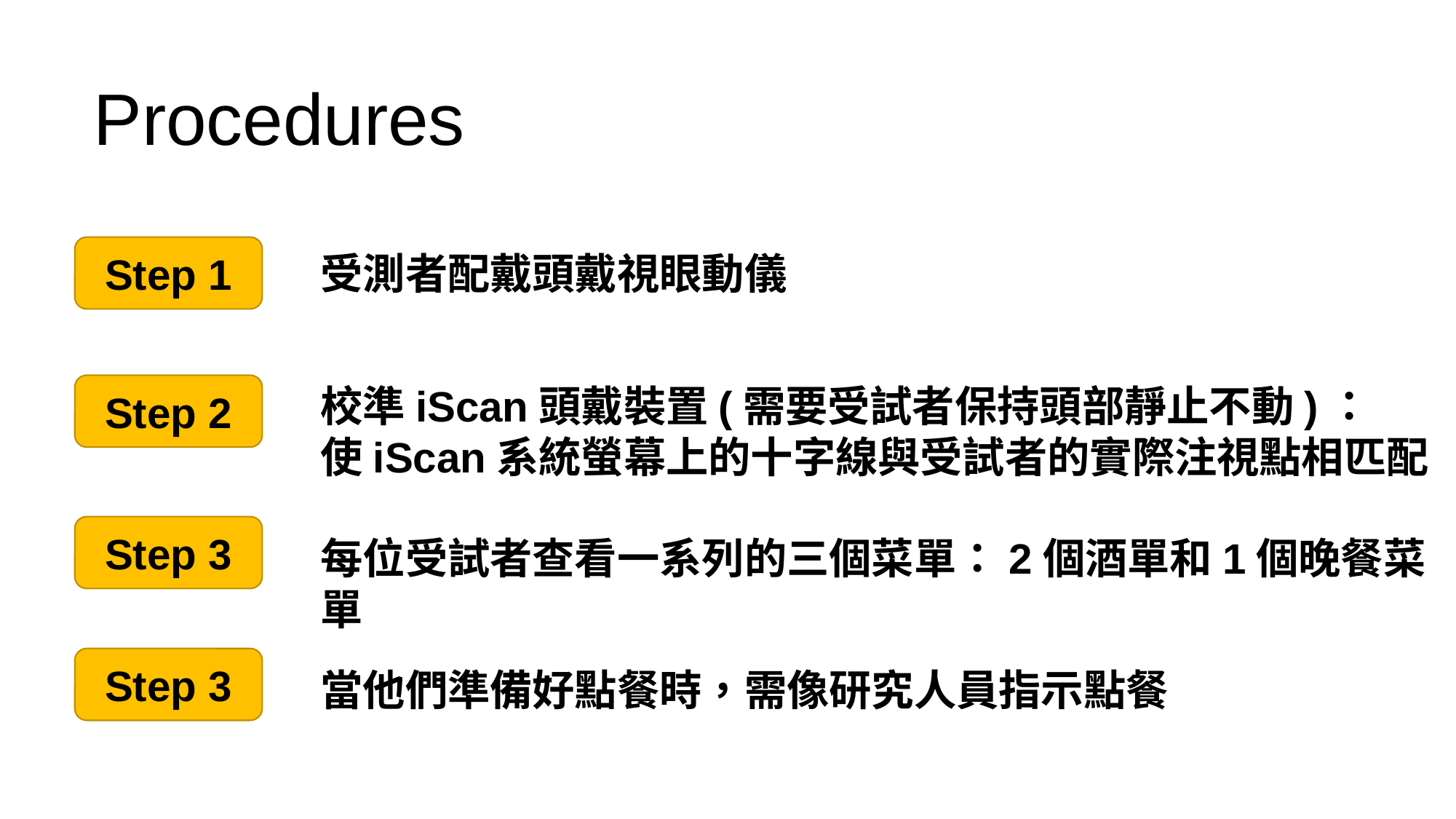

Procedures
Step 1
受測者配戴頭戴視眼動儀
校準iScan頭戴裝置(需要受試者保持頭部靜止不動)：
使iScan系統螢幕上的十字線與受試者的實際注視點相匹配
Step 2
Step 3
每位受試者查看一系列的三個菜單：2個酒單和1個晚餐菜單
Step 3
當他們準備好點餐時，需像研究人員指示點餐